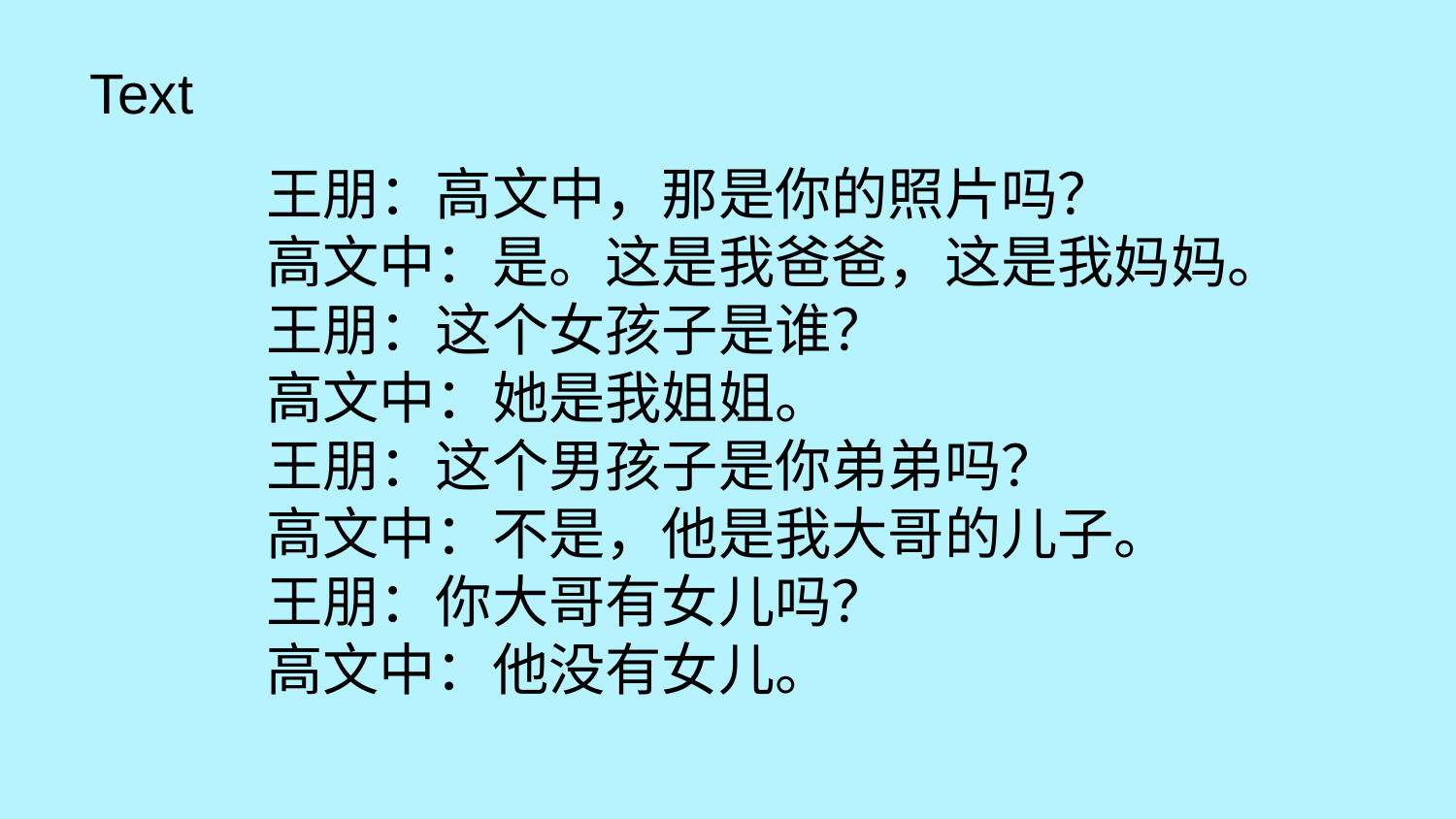

Text
王朋：高文中，那是你的照片吗？
高文中：是。这是我爸爸，这是我妈妈。
王朋：这个女孩子是谁？
高文中：她是我姐姐。
王朋：这个男孩子是你弟弟吗？
高文中：不是，他是我大哥的儿子。
王朋：你大哥有女儿吗？
高文中：他没有女儿。